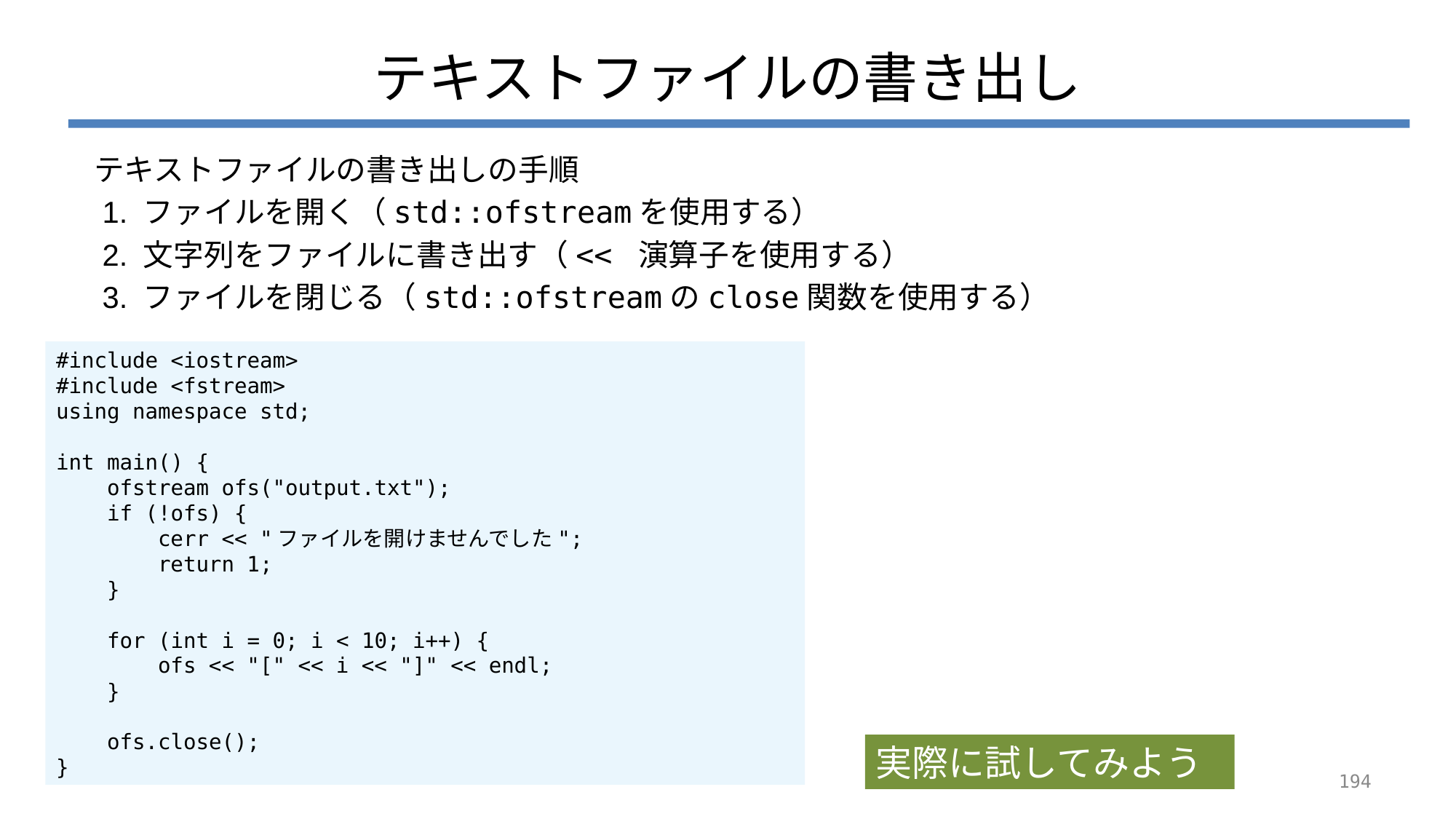

# テキストファイルの書き出し
テキストファイルの書き出しの手順
 1. ファイルを開く（std::ofstreamを使用する）
 2. 文字列をファイルに書き出す（<< 演算子を使用する）
 3. ファイルを閉じる（std::ofstreamのclose関数を使用する）
#include <iostream>
#include <fstream>
using namespace std;

int main() {
    ofstream ofs("output.txt");
    if (!ofs) {
        cerr << "ファイルを開けませんでした";
        return 1;
    }

    for (int i = 0; i < 10; i++) {
        ofs << "[" << i << "]" << endl;
    }

    ofs.close();
}
実際に試してみよう
194